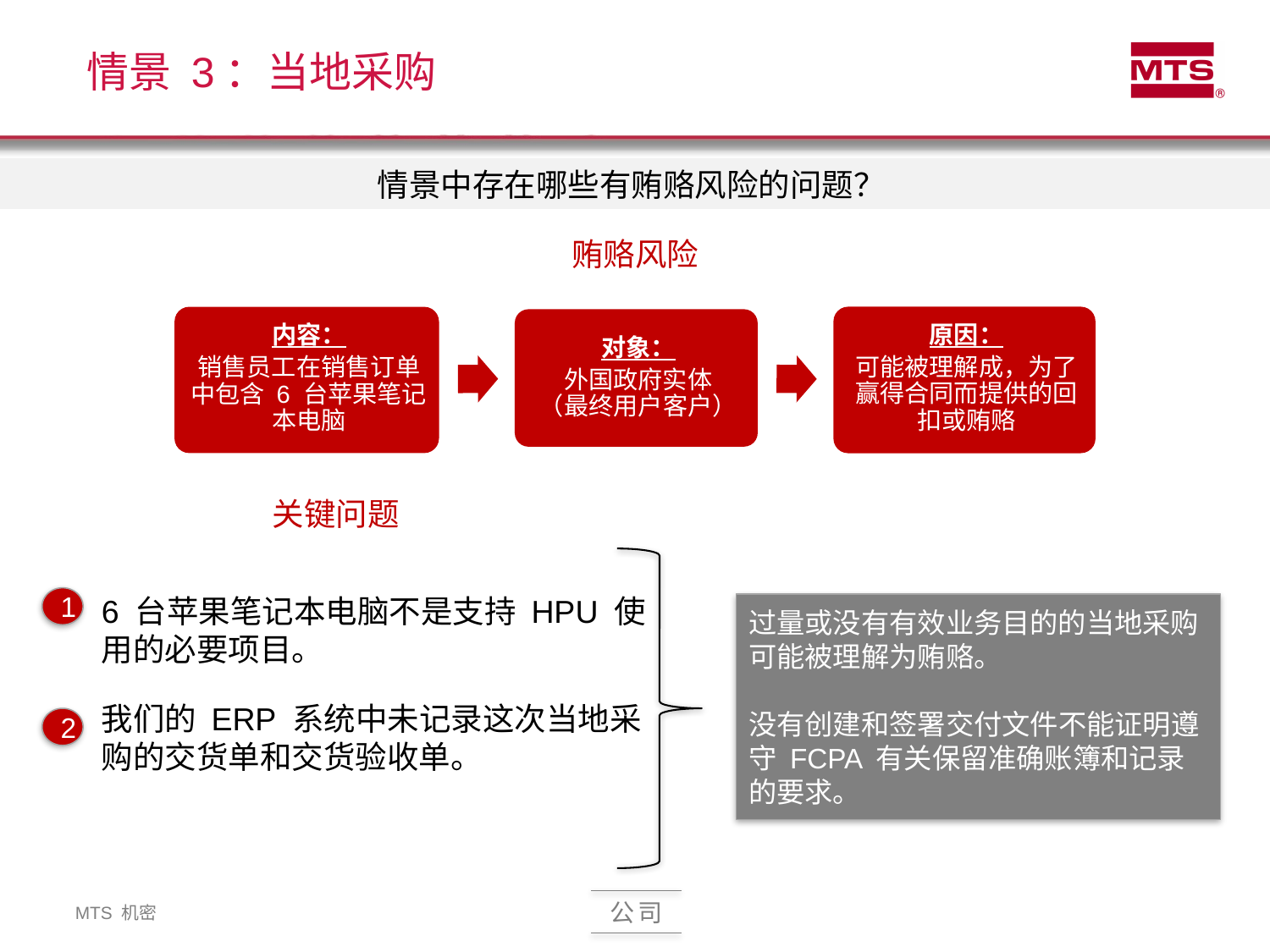

# 情景 3：当地采购
情景中存在哪些有贿赂风险的问题？
贿赂风险
内容：

销售员工在销售订单中包含 6 台苹果笔记本电脑

对象：

外国政府实体
（最终用户客户）

原因：

可能被理解成，为了赢得合同而提供的回扣或贿赂
关键问题

6 台苹果笔记本电脑不是支持 HPU 使用的必要项目。
我们的 ERP 系统中未记录这次当地采购的交货单和交货验收单。
1
过量或没有有效业务目的的当地采购可能被理解为贿赂。

没有创建和签署交付文件不能证明遵守 FCPA 有关保留准确账簿和记录的要求。
2